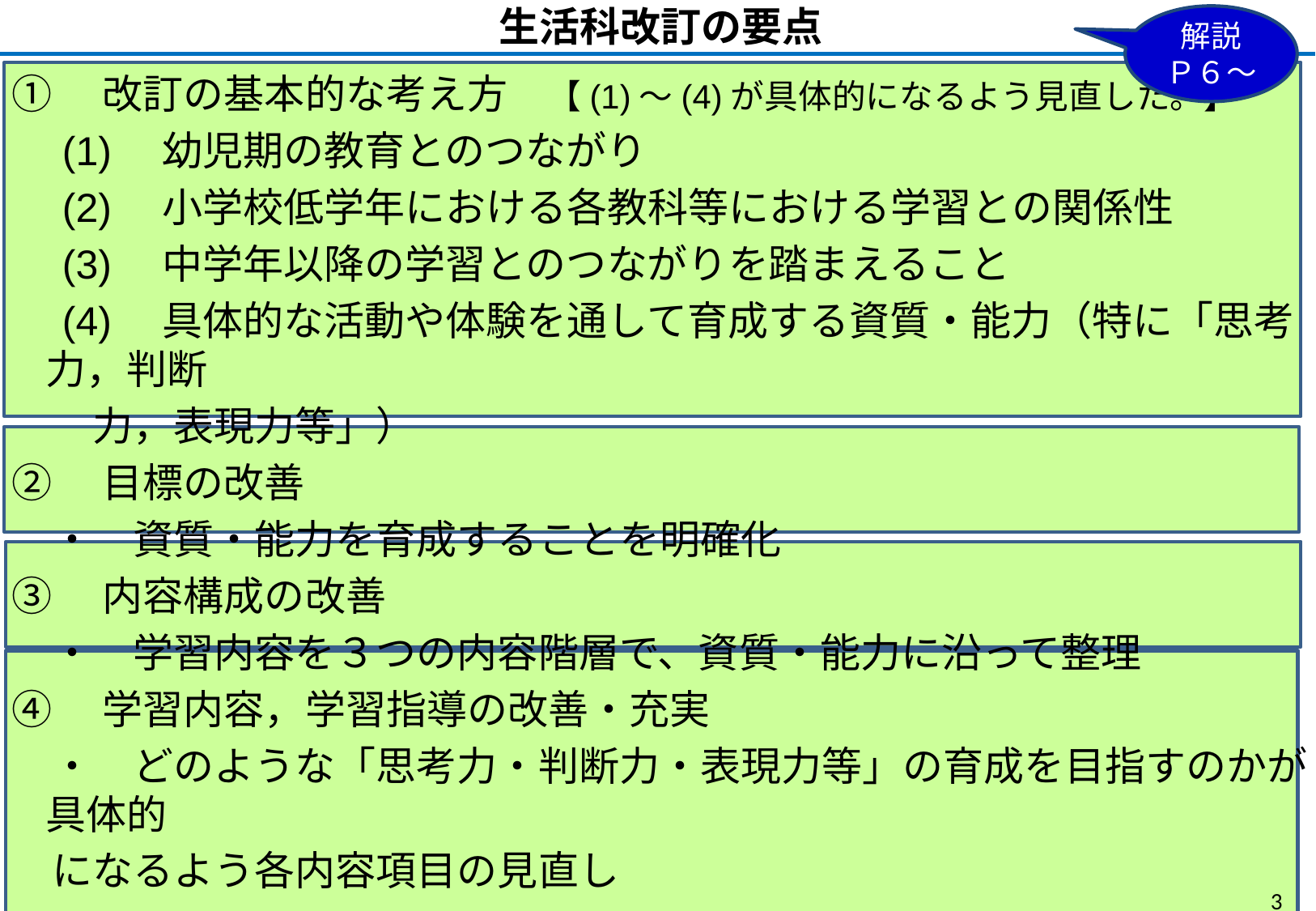

生活科改訂の要点
解説
Ｐ６～
①　改訂の基本的な考え方　【(1)～(4)が具体的になるよう見直した。】
　(1)　幼児期の教育とのつながり
　(2)　小学校低学年における各教科等における学習との関係性
　(3)　中学年以降の学習とのつながりを踏まえること
　(4)　具体的な活動や体験を通して育成する資質・能力（特に「思考力，判断
　　力，表現力等」）
②　目標の改善
　・　資質・能力を育成することを明確化
③　内容構成の改善
　・　学習内容を３つの内容階層で、資質・能力に沿って整理
④　学習内容，学習指導の改善・充実
　・　どのような「思考力・判断力・表現力等」の育成を目指すのかが具体的
　になるよう各内容項目の見直し

3